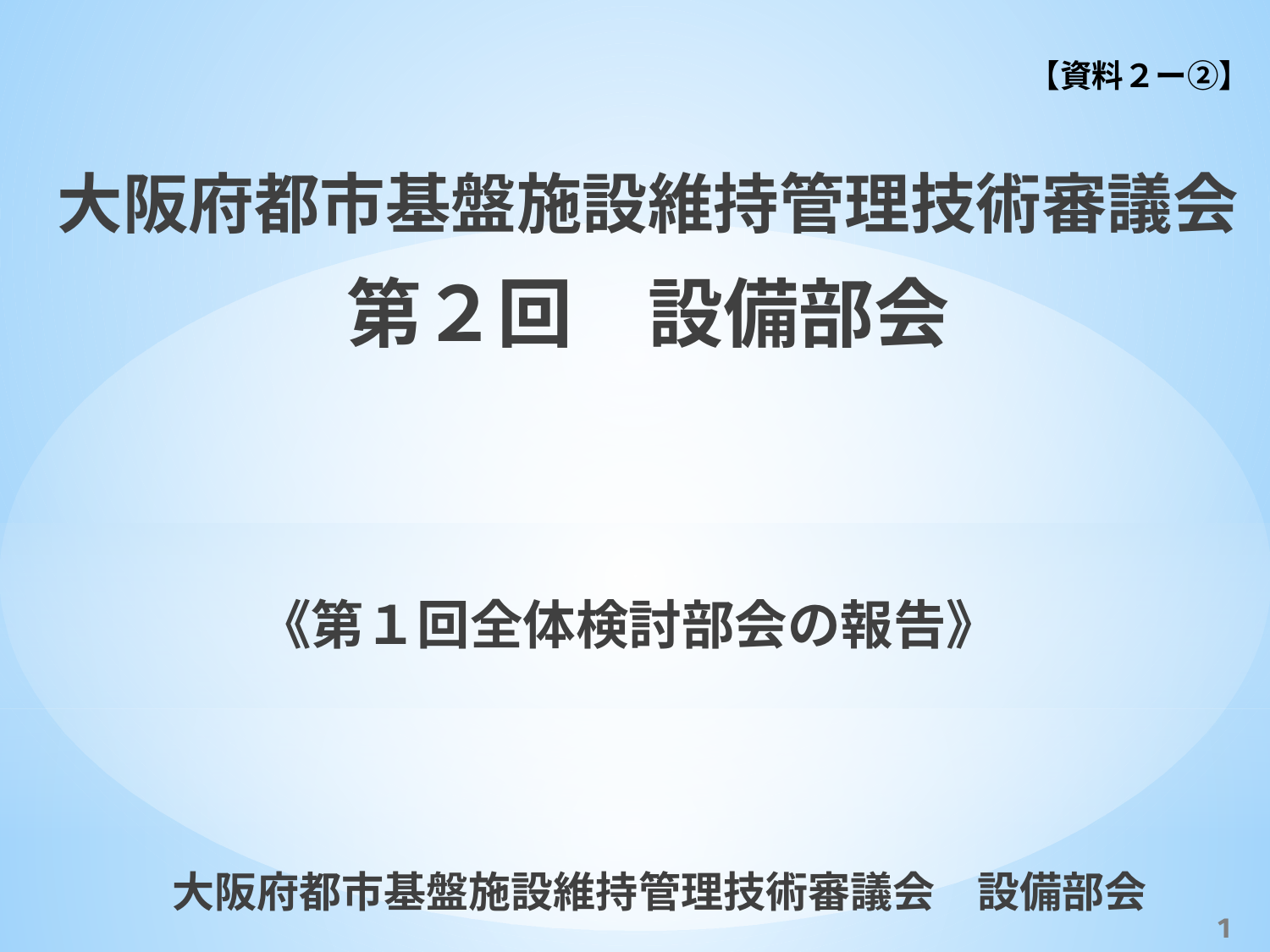

【資料２ー②】
大阪府都市基盤施設維持管理技術審議会
第２回　設備部会
《第１回全体検討部会の報告》
　大阪府都市基盤施設維持管理技術審議会　設備部会
1